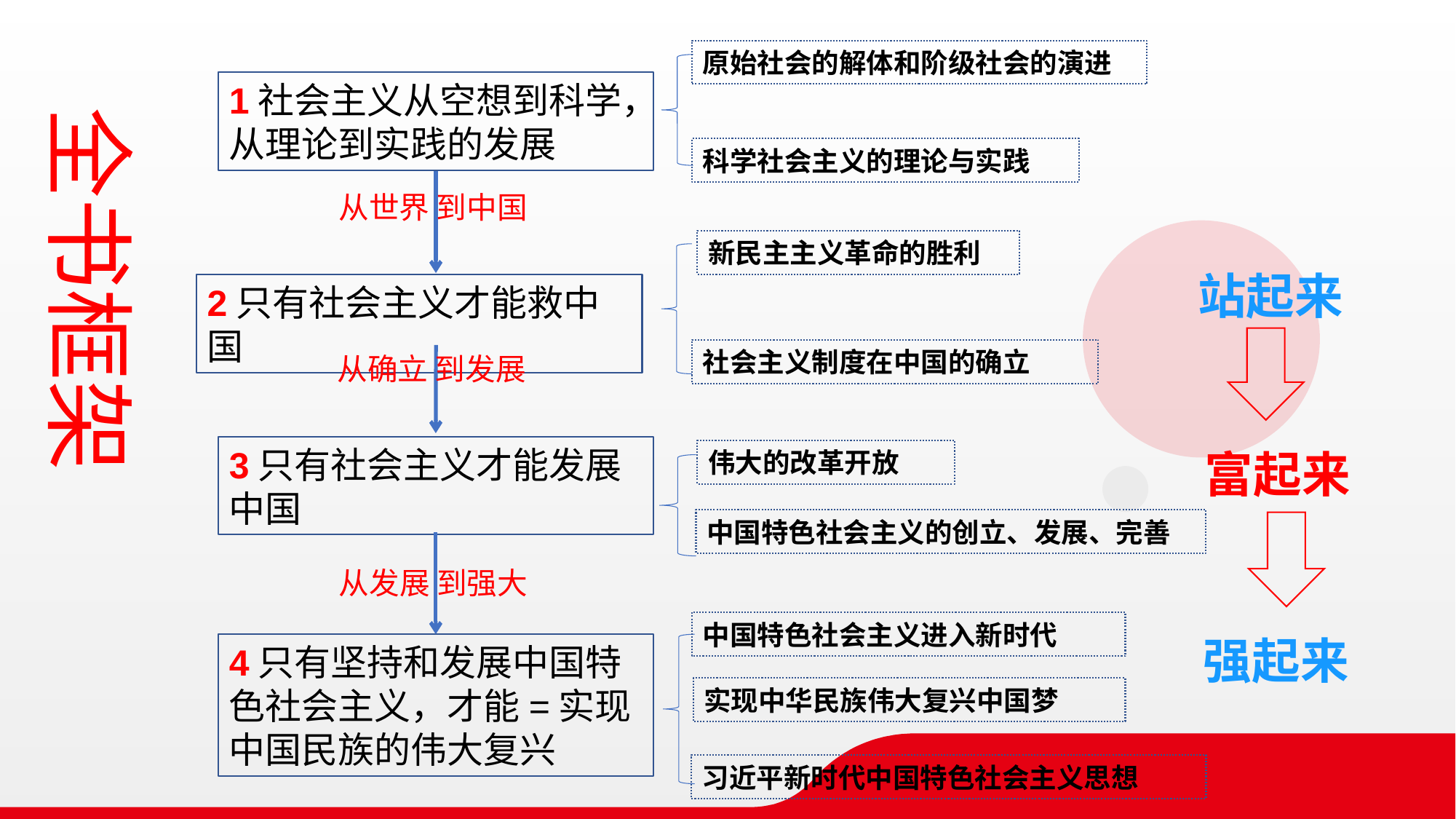

原始社会的解体和阶级社会的演进

1社会主义从空想到科学，从理论到实践的发展
全书框架
科学社会主义的理论与实践
从世界 到中国
新民主主义革命的胜利

站起来
2只有社会主义才能救中国

社会主义制度在中国的确立
从确立 到发展
3只有社会主义才能发展中国
富起来
伟大的改革开放

中国特色社会主义的创立、发展、完善

从发展 到强大
中国特色社会主义进入新时代
强起来
4只有坚持和发展中国特色社会主义，才能=实现中国民族的伟大复兴

实现中华民族伟大复兴中国梦
习近平新时代中国特色社会主义思想